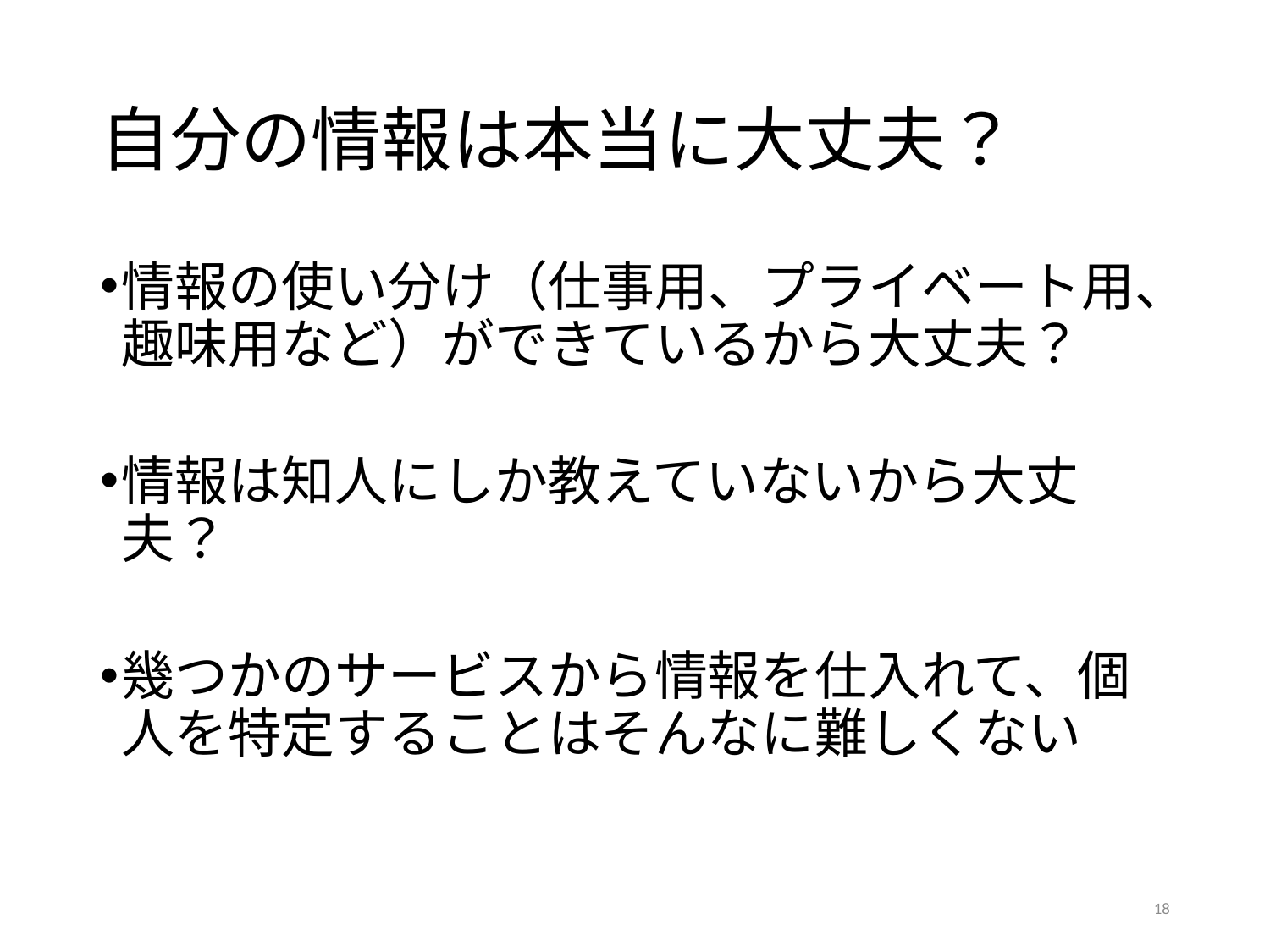

# 自分の情報は本当に大丈夫？
情報の使い分け（仕事用、プライベート用、趣味用など）ができているから大丈夫？

情報は知人にしか教えていないから大丈夫？

幾つかのサービスから情報を仕入れて、個人を特定することはそんなに難しくない
18